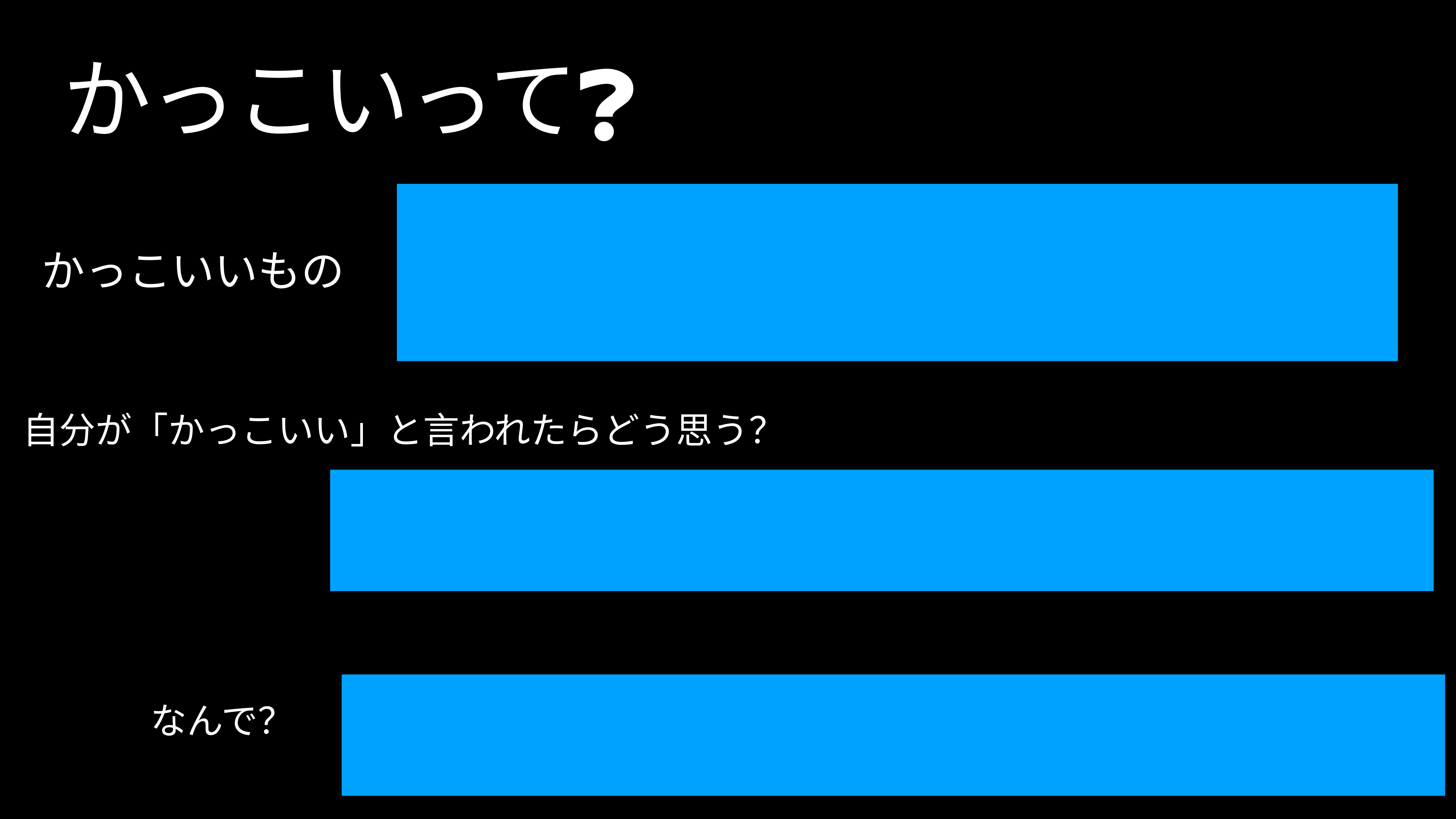

# かっこいって❓

かっこいいもの
自分が「かっこいい」と言われたらどう思う？

なんで？